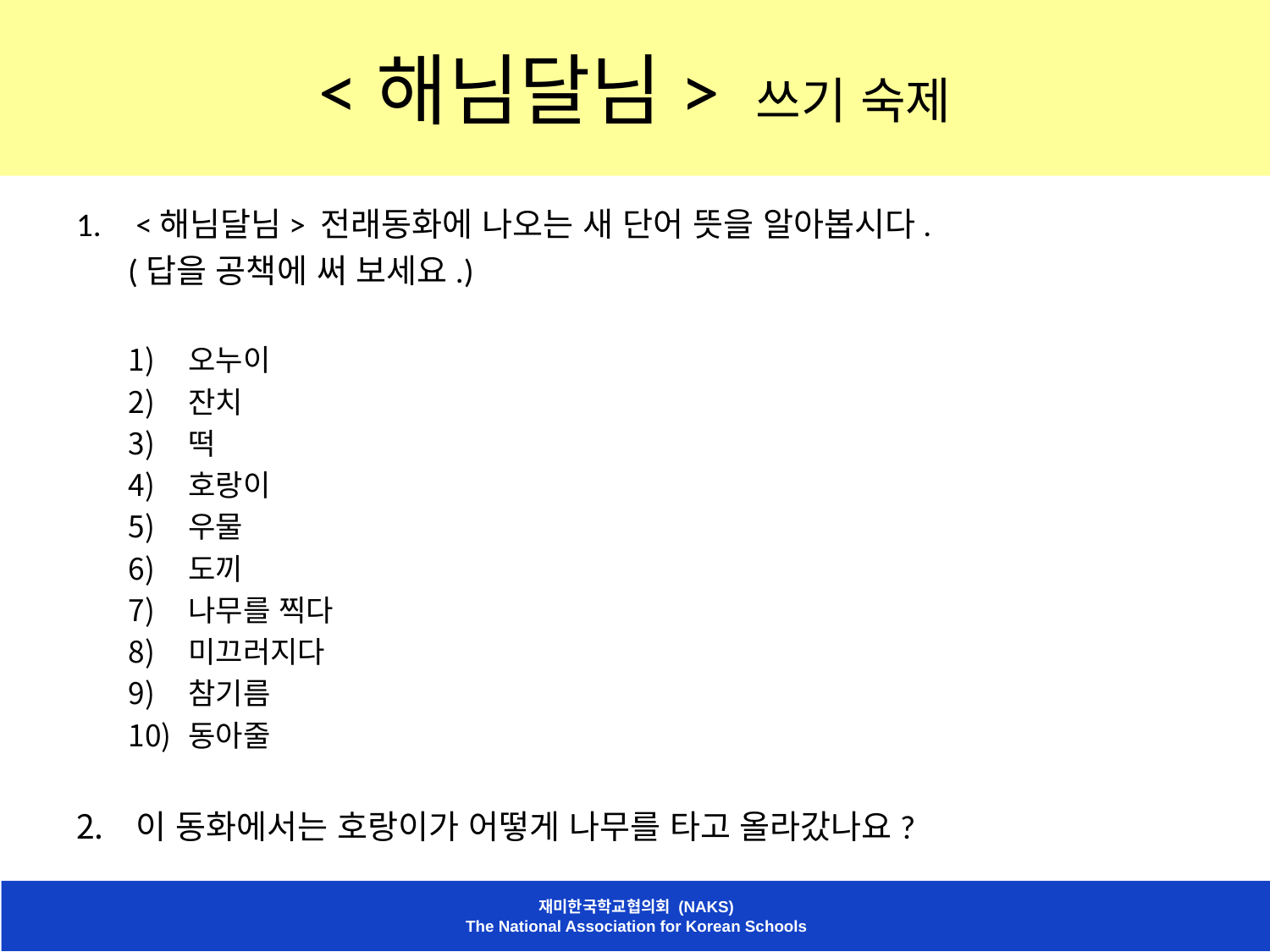

# <해님달님> 쓰기 숙제
<해님달님> 전래동화에 나오는 새 단어 뜻을 알아봅시다.
       (답을 공책에 써 보세요.)

오누이
잔치
떡
호랑이
우물
도끼
나무를 찍다
미끄러지다
참기름
동아줄

이 동화에서는 호랑이가 어떻게 나무를 타고 올라갔나요?

재미한국학교협의회 (NAKS)
The National Association for Korean Schools